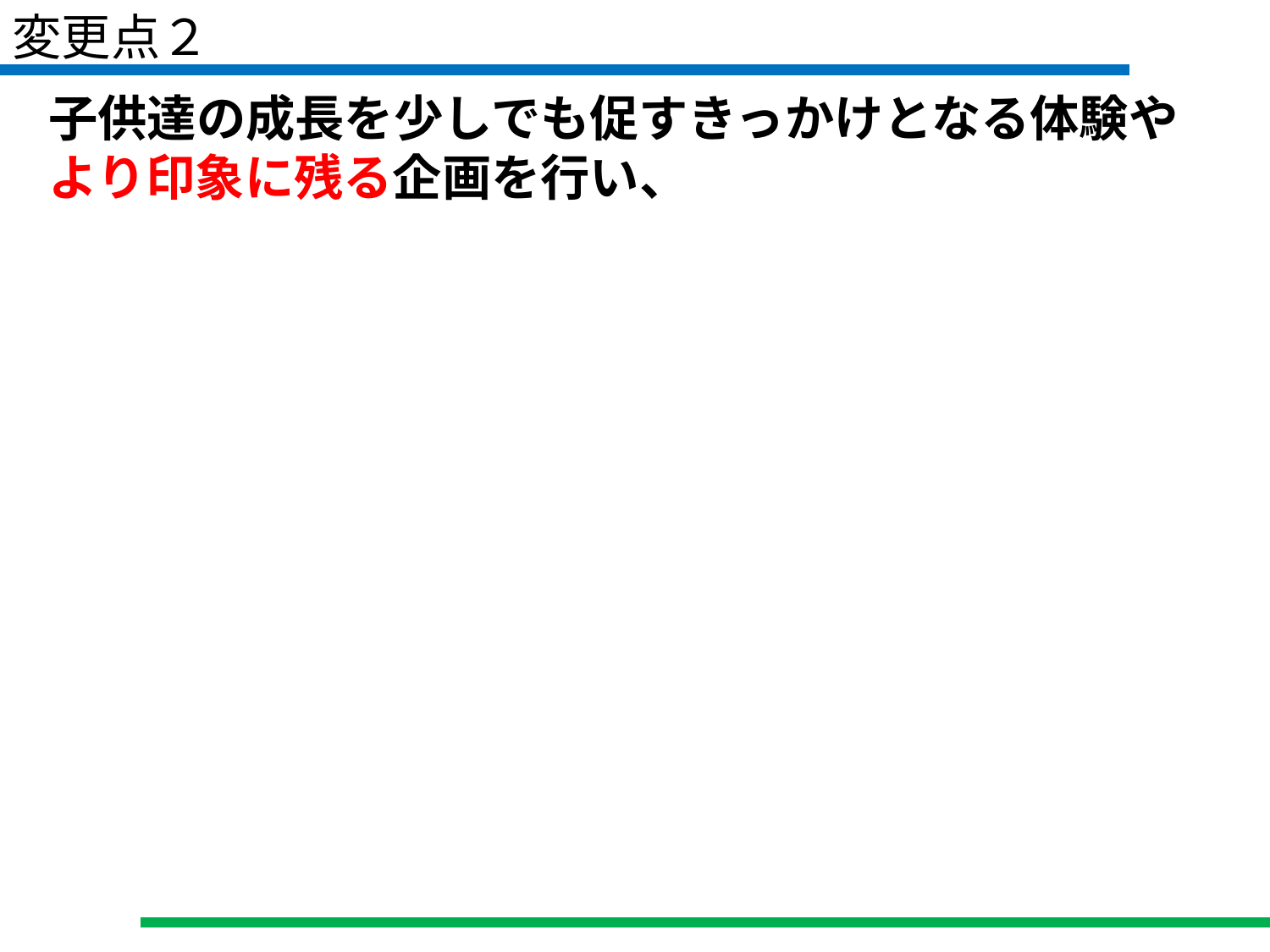

変更点２

子供達の成長を少しでも促すきっかけとなる体験や
より印象に残る企画を行い、